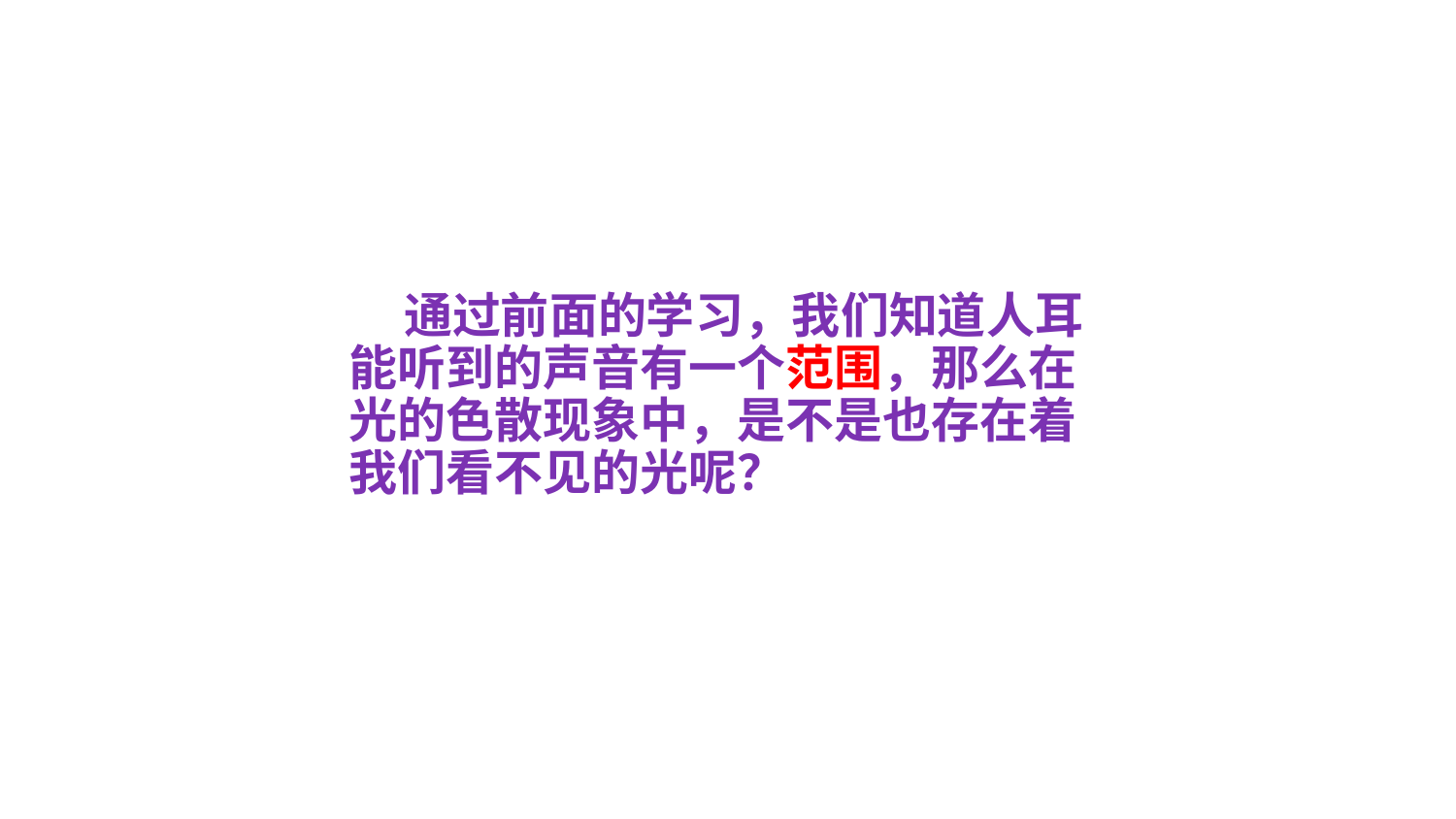

# 通过前面的学习，我们知道人耳能听到的声音有一个范围，那么在光的色散现象中，是不是也存在着我们看不见的光呢？